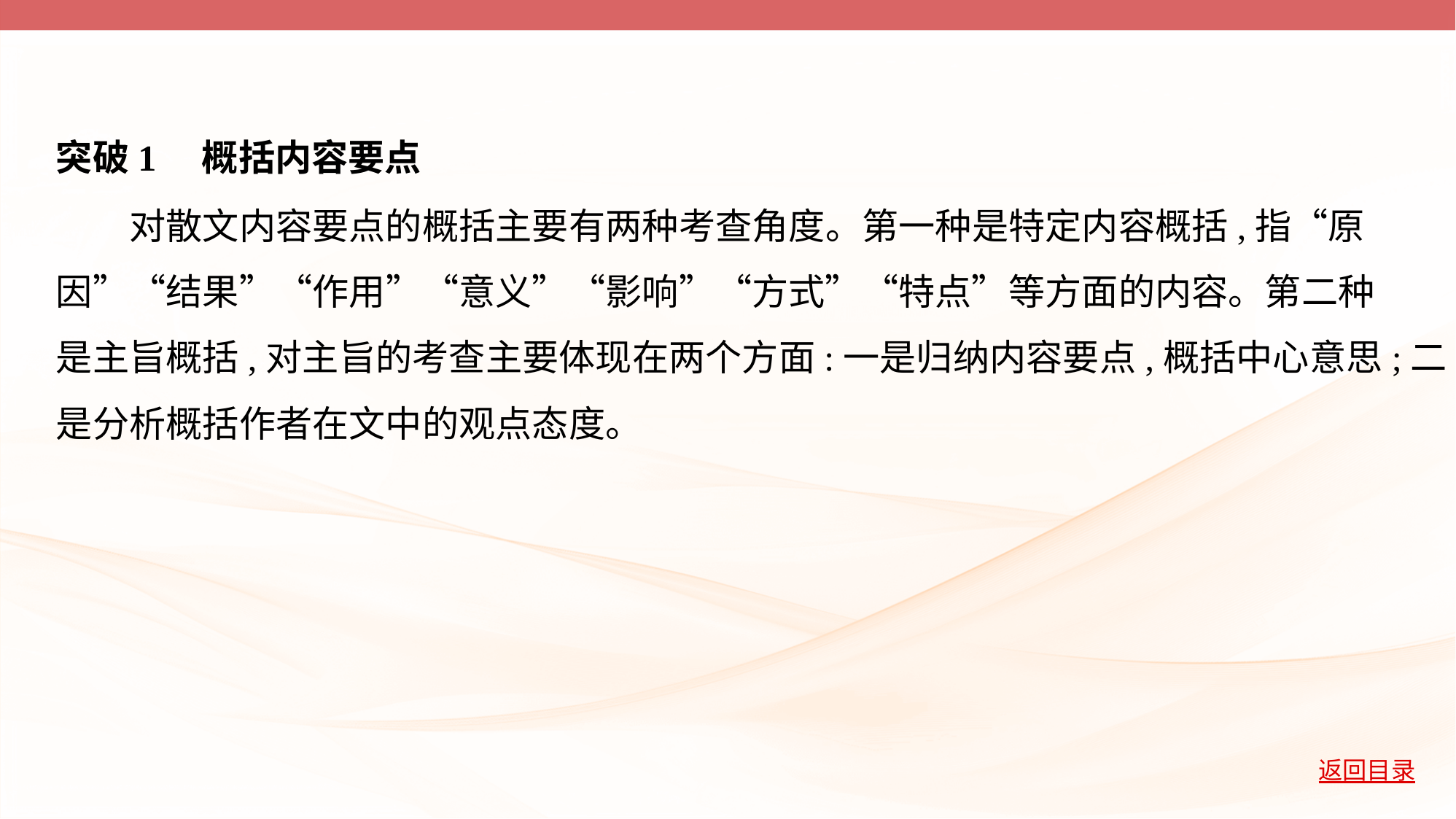

突破1　概括内容要点
　　对散文内容要点的概括主要有两种考查角度。第一种是特定内容概括,指“原
因”“结果”“作用”“意义”“影响”“方式”“特点”等方面的内容。第二种
是主旨概括,对主旨的考查主要体现在两个方面:一是归纳内容要点,概括中心意思;二
是分析概括作者在文中的观点态度。